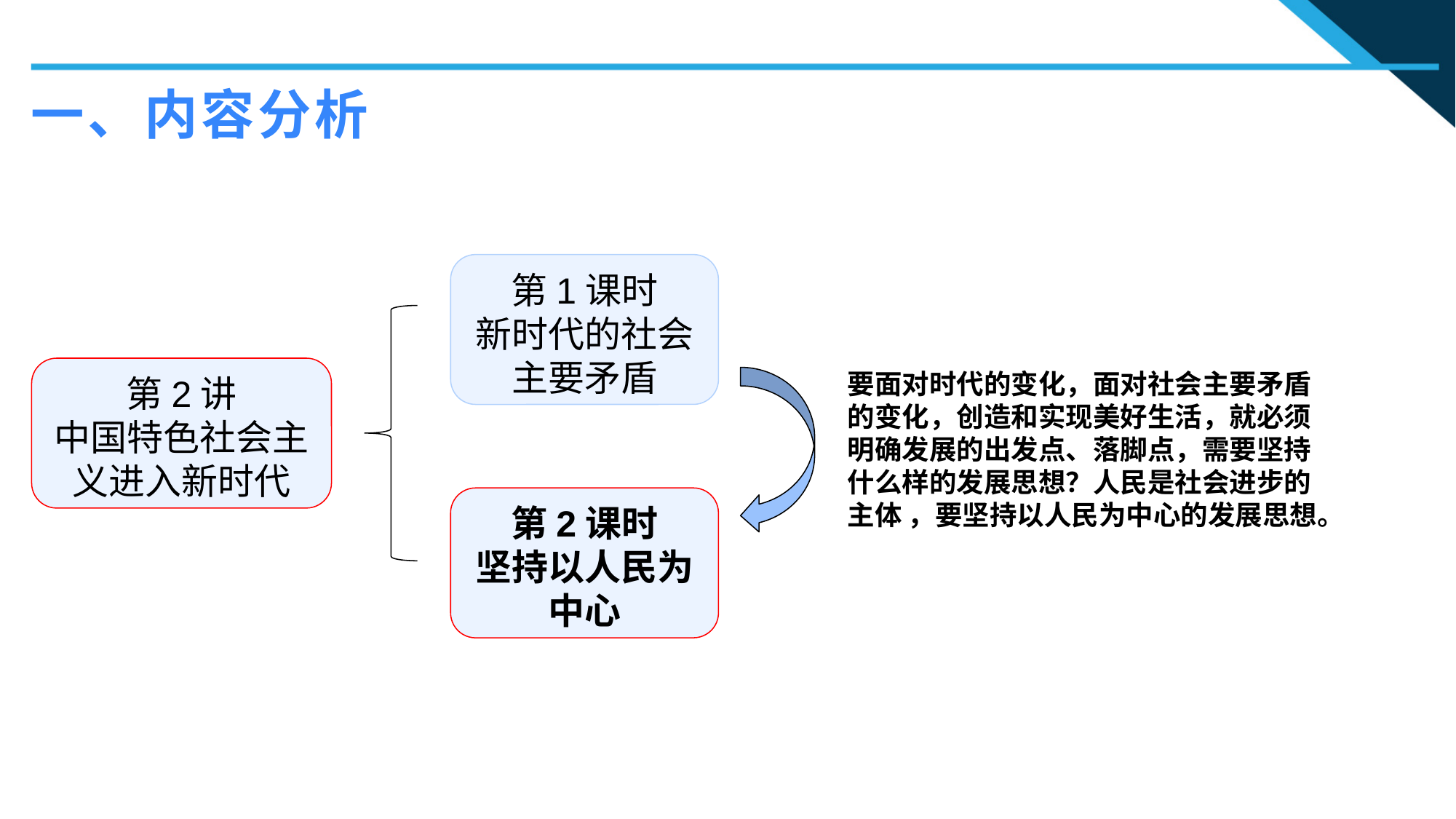

一、内容分析
第1课时
新时代的社会主要矛盾

第2讲
中国特色社会主义进入新时代
要面对时代的变化，面对社会主要矛盾的变化，创造和实现美好生活，就必须明确发展的出发点、落脚点，需要坚持什么样的发展思想？人民是社会进步的主体 ，要坚持以人民为中心的发展思想。

第2课时
坚持以人民为中心